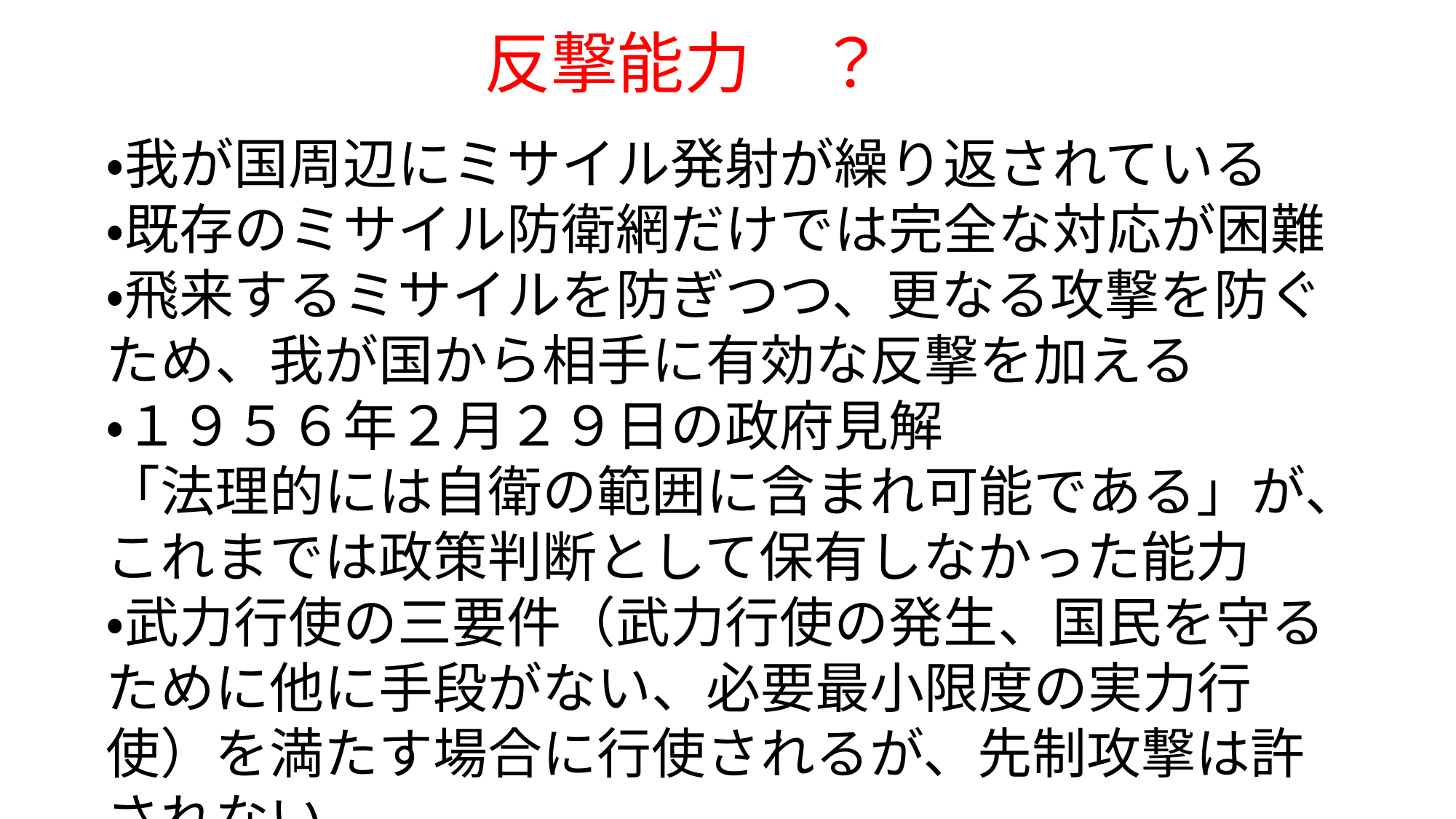

反撃能力　？
・我が国周辺にミサイル発射が繰り返されている
・既存のミサイル防衛網だけでは完全な対応が困難
・飛来するミサイルを防ぎつつ、更なる攻撃を防ぐため、我が国から相手に有効な反撃を加える
・１９５６年２月２９日の政府見解
「法理的には自衛の範囲に含まれ可能である」が、
これまでは政策判断として保有しなかった能力
・武力行使の三要件（武力行使の発生、国民を守るために他に手段がない、必要最小限度の実力行使）を満たす場合に行使されるが、先制攻撃は許されない